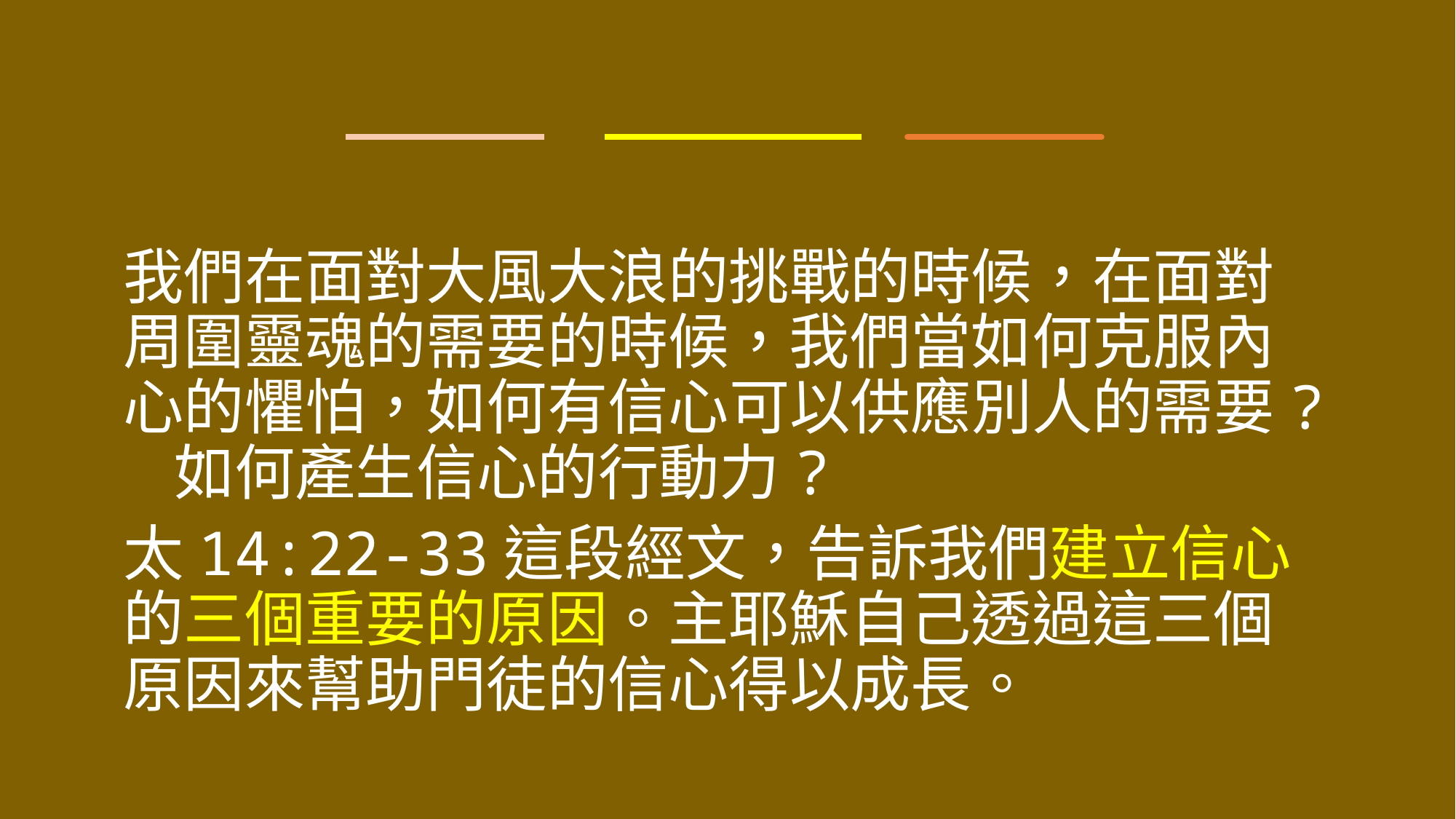

我們在面對大風大浪的挑戰的時候，在面對周圍靈魂的需要的時候，我們當如何克服內心的懼怕，如何有信心可以供應別人的需要? 如何產生信心的行動力?
太14:22-33這段經文，告訴我們建立信心的三個重要的原因。主耶穌自己透過這三個原因來幫助門徒的信心得以成長。